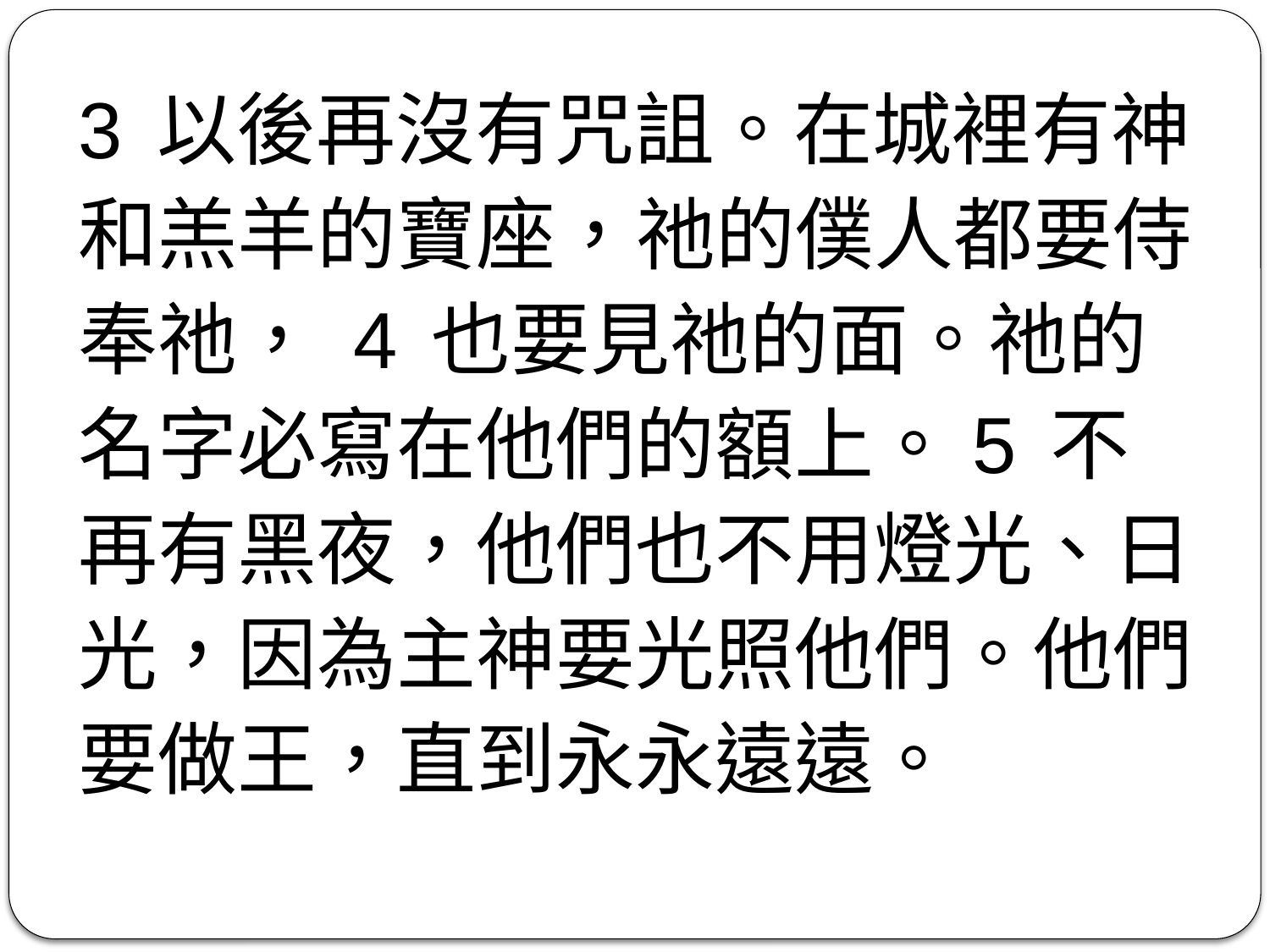

3 以後再沒有咒詛。在城裡有神和羔羊的寶座，祂的僕人都要侍奉祂， 4 也要見祂的面。祂的名字必寫在他們的額上。5 不再有黑夜，他們也不用燈光、日光，因為主神要光照他們。他們要做王，直到永永遠遠。